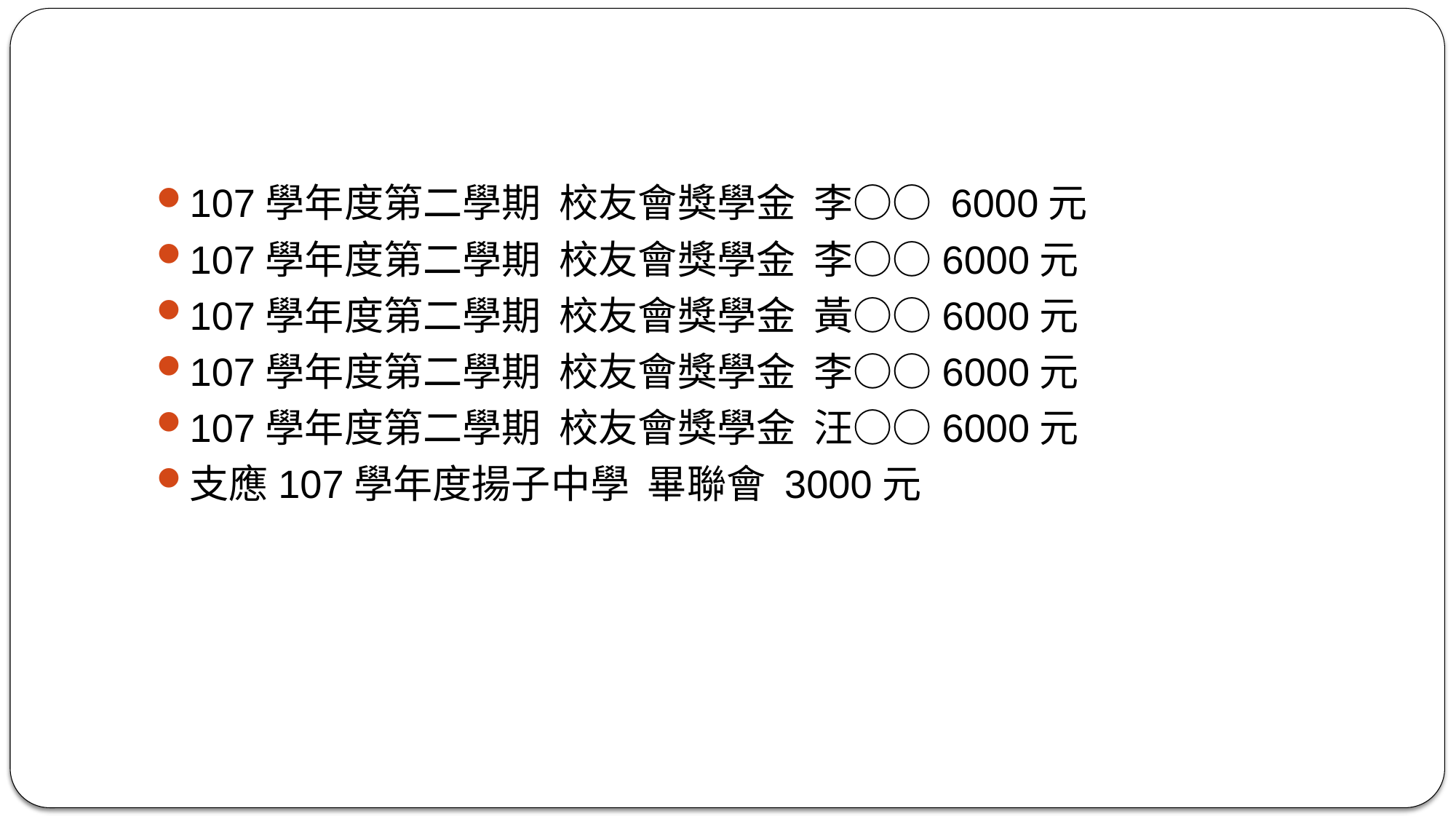

#
107學年度第二學期  校友會獎學金  李○○ 6000元
107學年度第二學期  校友會獎學金  李○○6000元
107學年度第二學期  校友會獎學金  黃○○6000元
107學年度第二學期  校友會獎學金  李○○6000元
107學年度第二學期  校友會獎學金  汪○○6000元
支應107學年度揚子中學  畢聯會 3000元